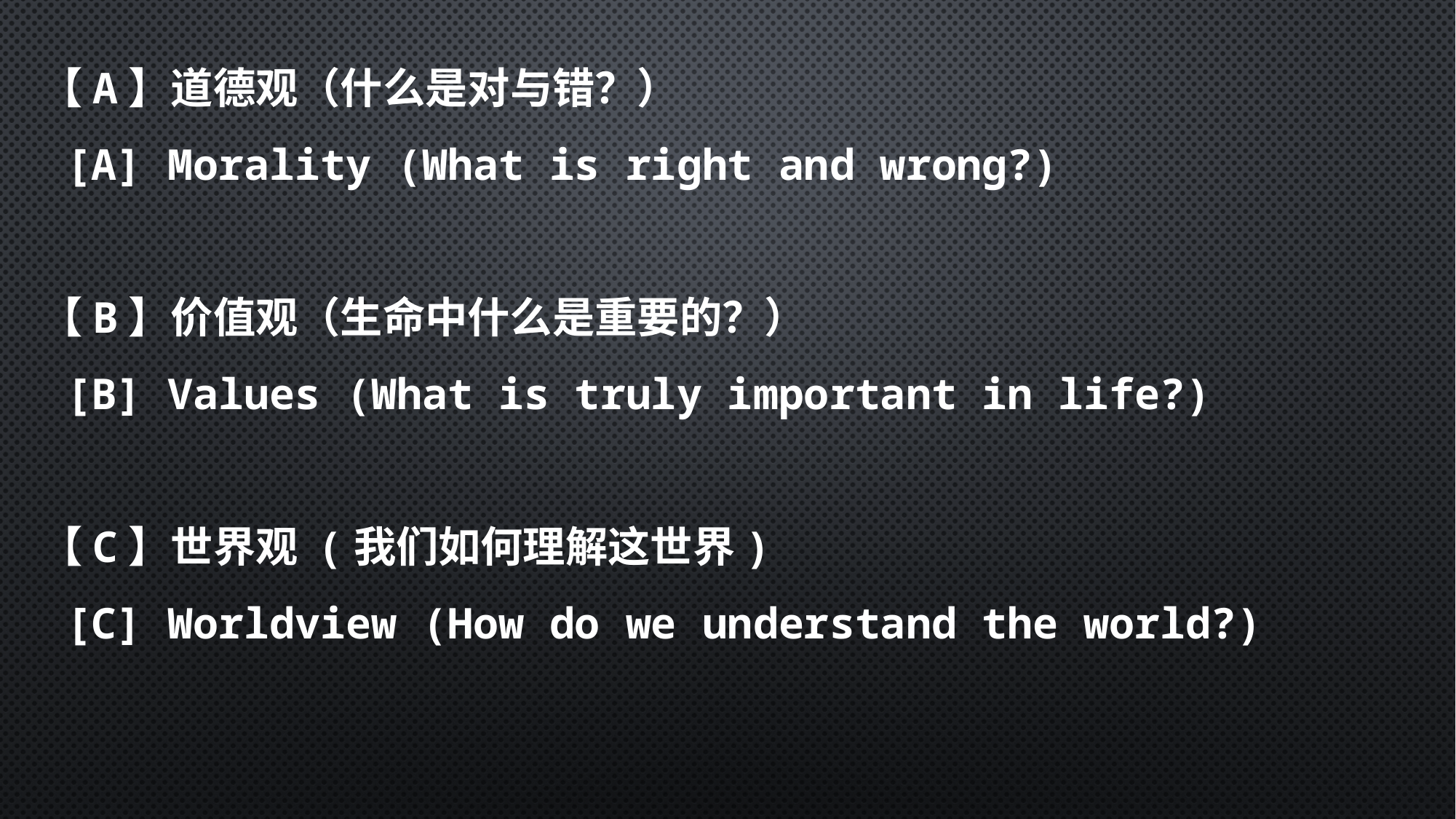

【A】道德观（什么是对与错？）
 [A] Morality (What is right and wrong?)

【B】价值观（生命中什么是重要的？）
 [B] Values (What is truly important in life?)

【C】世界观 (我们如何理解这世界)
 [C] Worldview (How do we understand the world?)